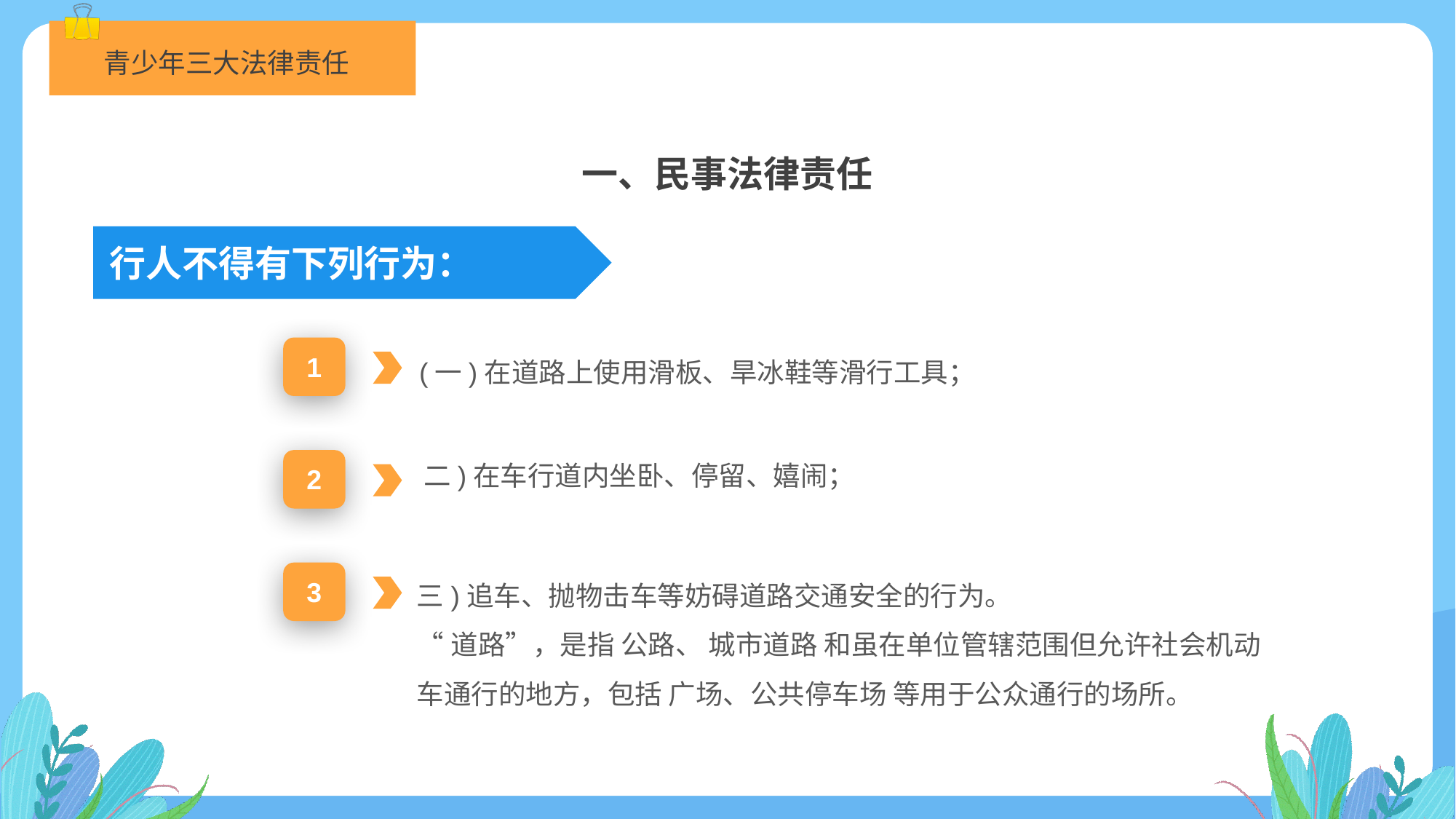

一、民事法律责任
行人不得有下列行为：

1

(一)在道路上使用滑板、旱冰鞋等滑行工具；

2

二)在车行道内坐卧、停留、嬉闹；
三)追车、抛物击车等妨碍道路交通安全的行为。
“道路”，是指 公路、 城市道路 和虽在单位管辖范围但允许社会机动车通行的地方，包括 广场、公共停车场 等用于公众通行的场所。

3